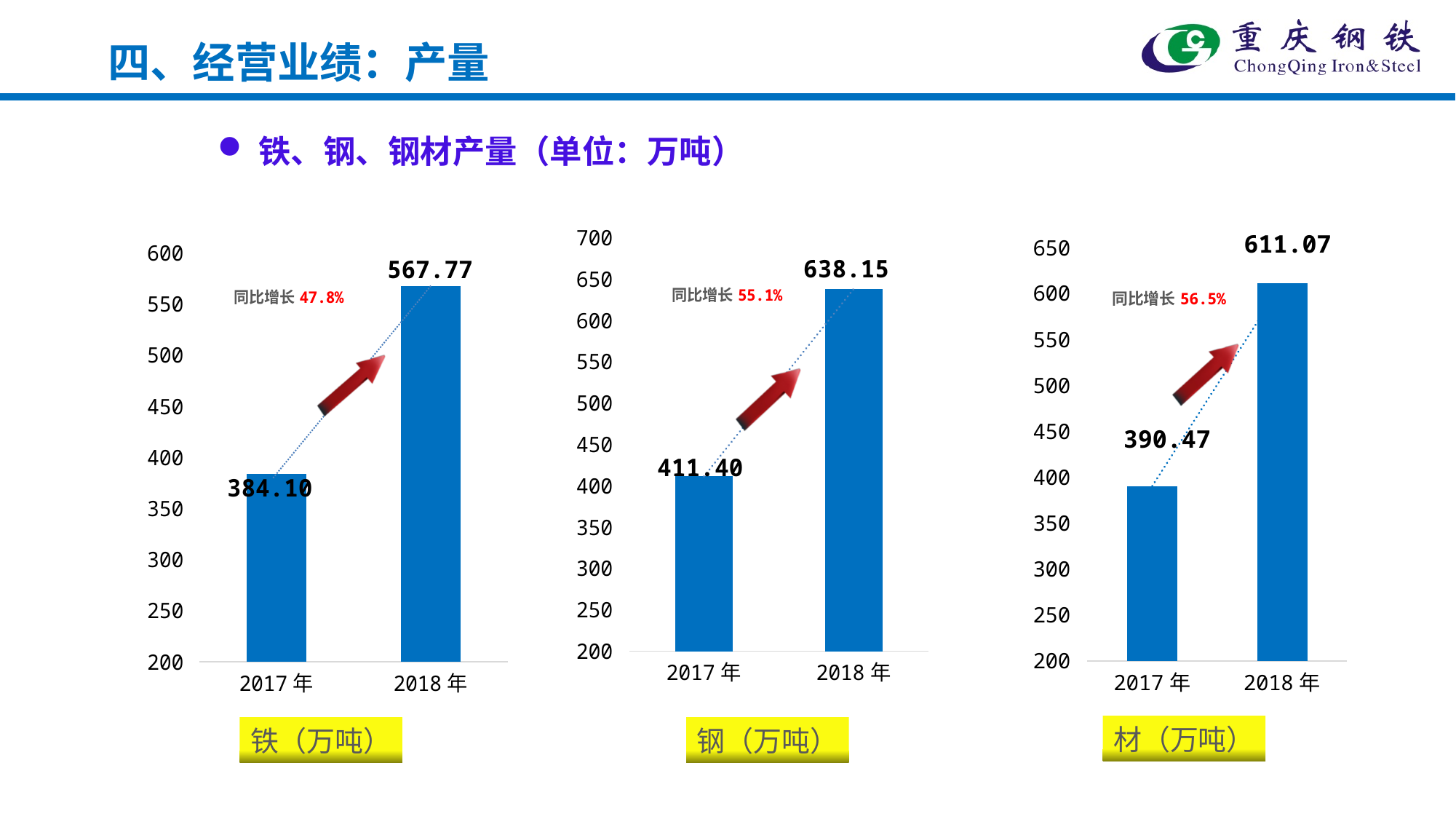

四、经营业绩：产量
铁、钢、钢材产量（单位：万吨）

### Chart

| Category | 铁产量（万吨） |
|---|---|
| 2017年 | 384.1 |
| 2018年 | 567.77 |

### Chart

| Category |  |
|---|---|
| 2017年 | 411.4 |
| 2018年 | 638.15 |
611.07

### Chart

| Category |  |
|---|---|
| 2017年 | 390.47 |
| 2018年 | 611.07 |
390.47
材（万吨）
钢（万吨）
铁（万吨）